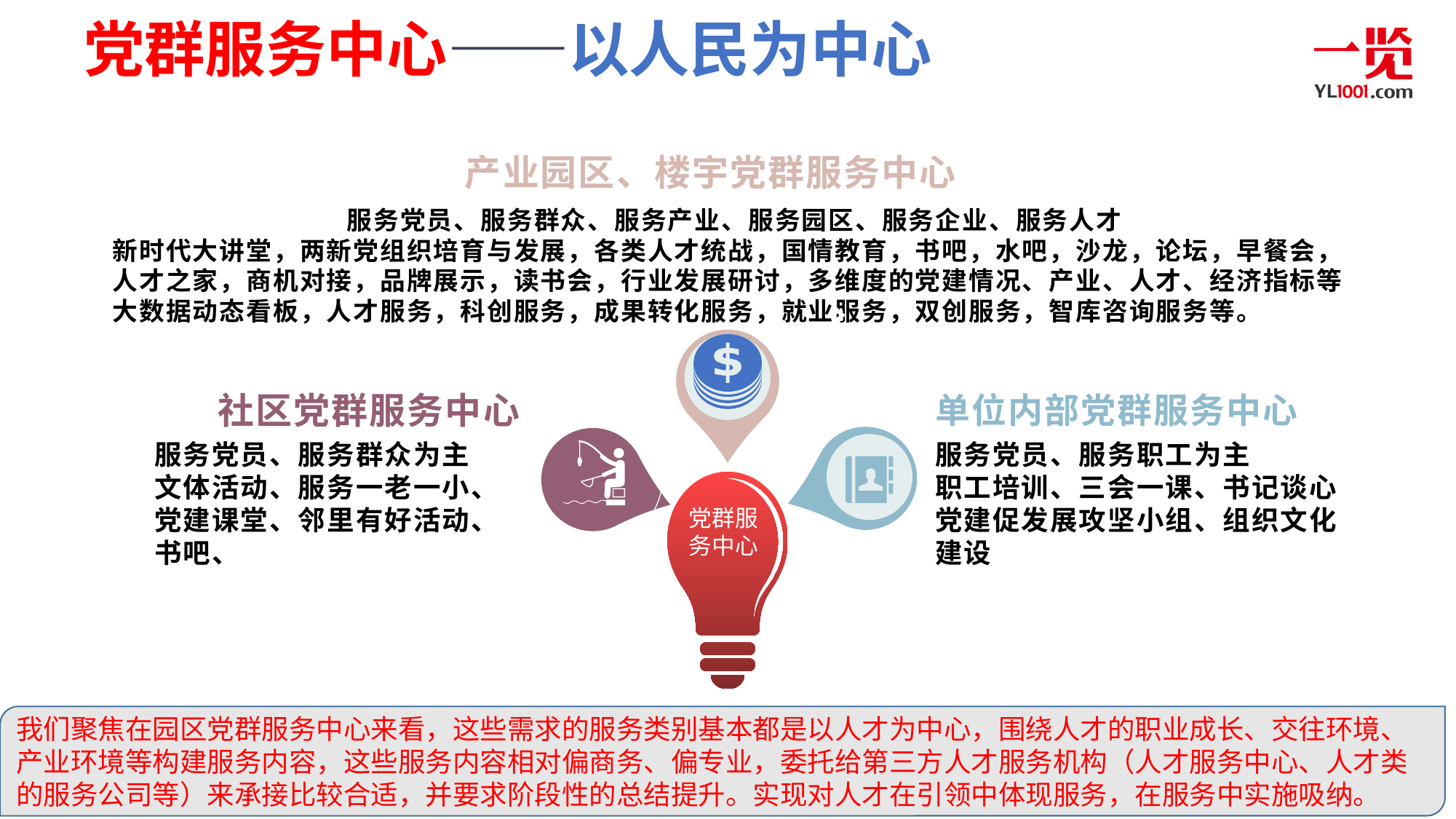

党群服务中心——以人民为中心
产业园区、楼宇党群服务中心
服务党员、服务群众、服务产业、服务园区、服务企业、服务人才
新时代大讲堂，两新党组织培育与发展，各类人才统战，国情教育，书吧，水吧，沙龙，论坛，早餐会，人才之家，商机对接，品牌展示，读书会，行业发展研讨，多维度的党建情况、产业、人才、经济指标等大数据动态看板，人才服务，科创服务，成果转化服务，就业服务，双创服务，智库咨询服务等。

社区党群服务中心
单位内部党群服务中心

服务党员、服务群众为主
文体活动、服务一老一小、党建课堂、邻里有好活动、书吧、
服务党员、服务职工为主
职工培训、三会一课、书记谈心
党建促发展攻坚小组、组织文化建设

党群服务中心
我们聚焦在园区党群服务中心来看，这些需求的服务类别基本都是以人才为中心，围绕人才的职业成长、交往环境、产业环境等构建服务内容，这些服务内容相对偏商务、偏专业，委托给第三方人才服务机构（人才服务中心、人才类的服务公司等）来承接比较合适，并要求阶段性的总结提升。实现对人才在引领中体现服务，在服务中实施吸纳。